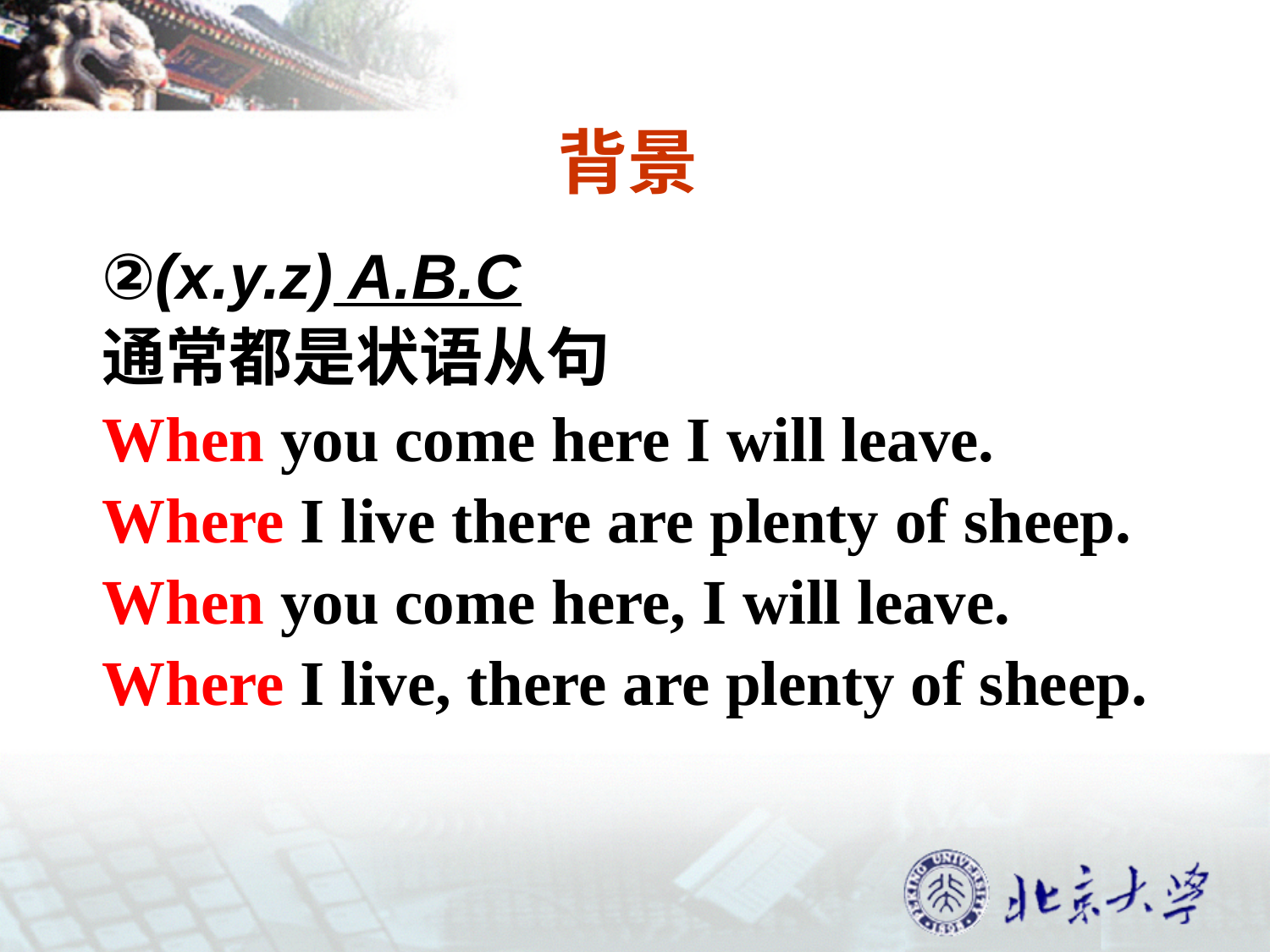

# 背景
②(x.y.z) A.B.C
通常都是状语从句
When you come here I will leave.
Where I live there are plenty of sheep.
When you come here, I will leave.
Where I live, there are plenty of sheep.